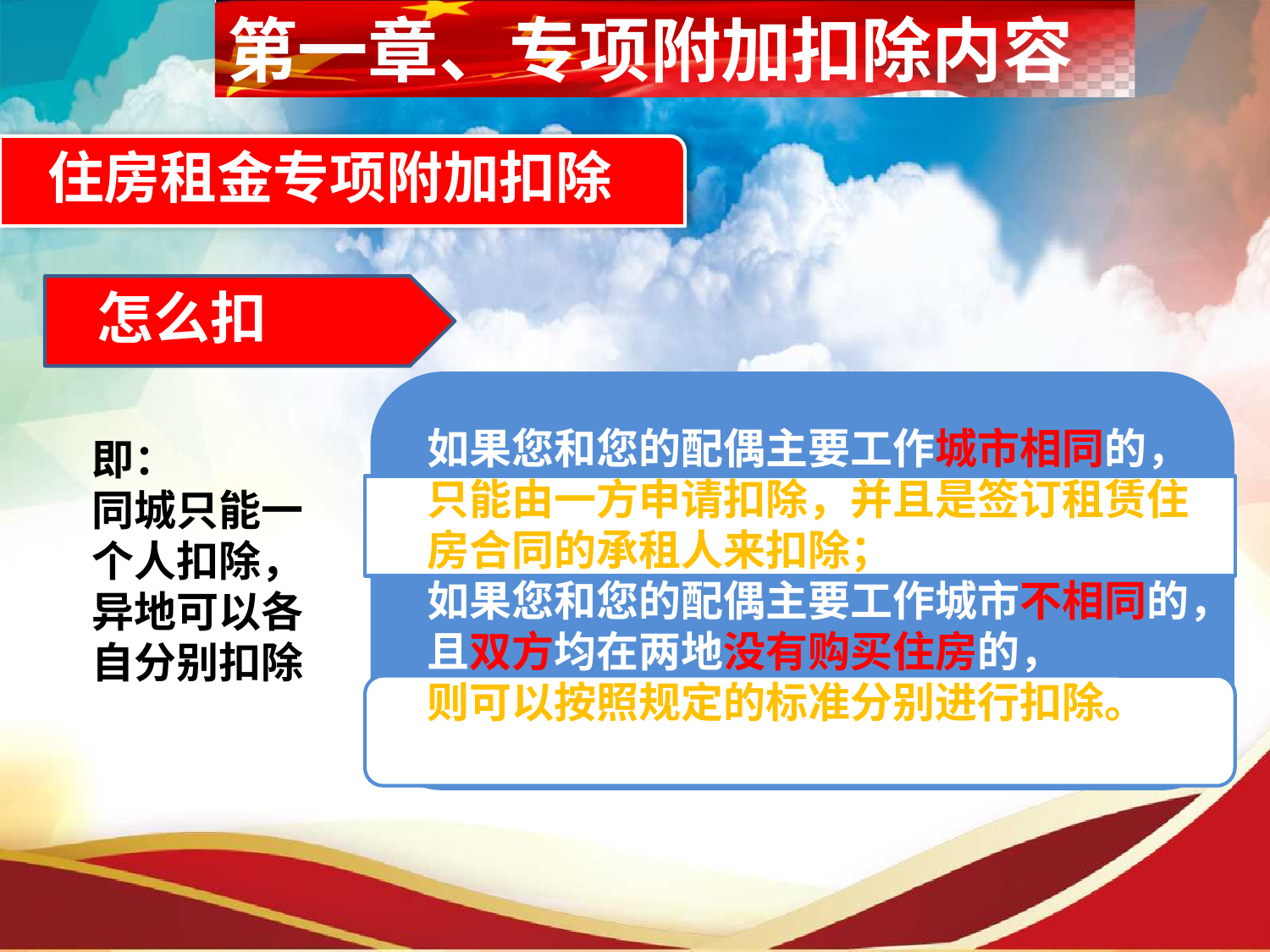

第一章、专项附加扣除内容

住房租金专项附加扣除

怎么扣

如果您和您的配偶主要工作城市相同的，只能由一方申请扣除，并且是签订租赁住房合同的承租人来扣除；
如果您和您的配偶主要工作城市不相同的，且双方均在两地没有购买住房的，
则可以按照规定的标准分别进行扣除。
即：
同城只能一个人扣除，异地可以各自分别扣除